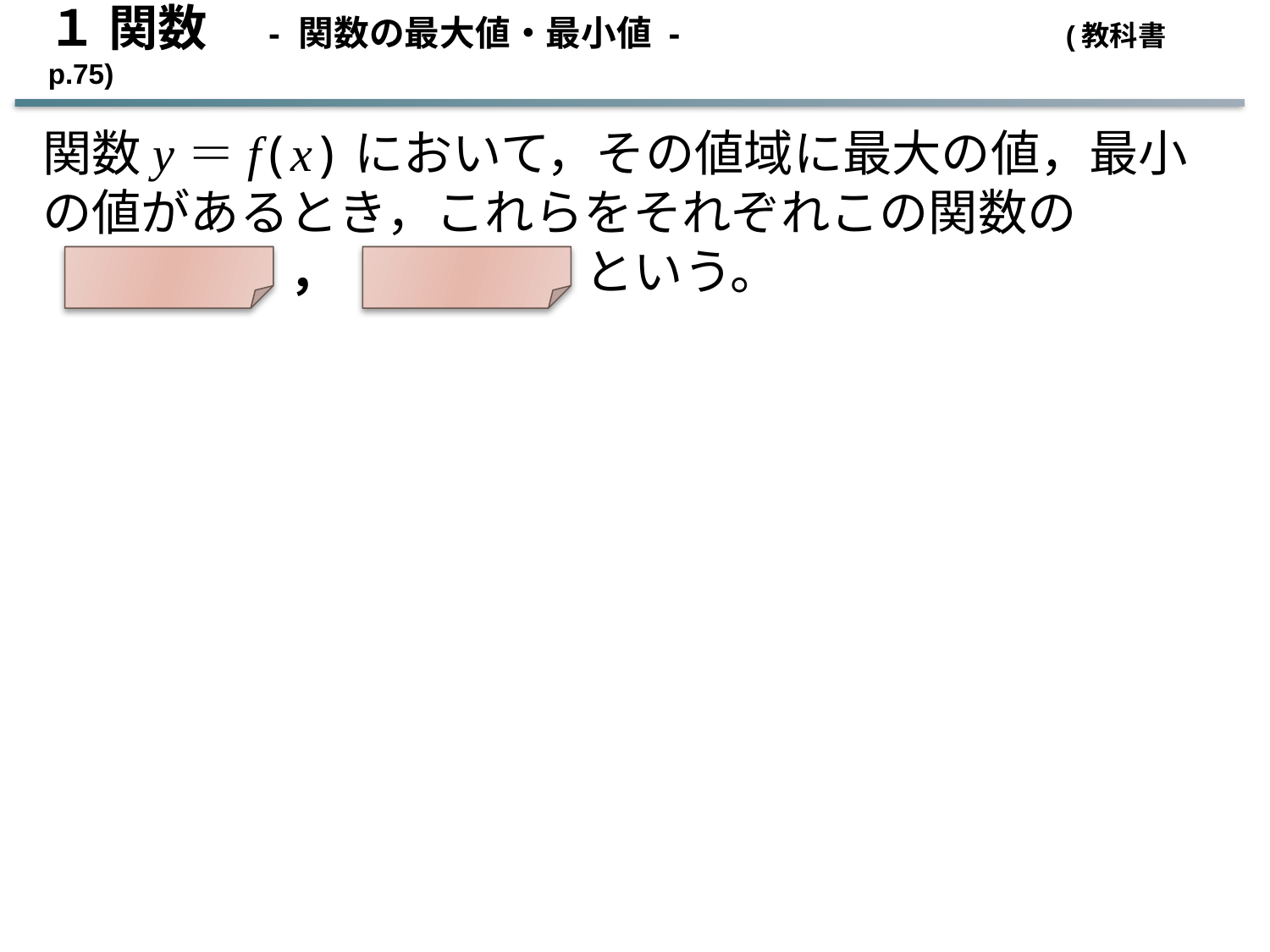

１ 関数　- 関数の最大値・最小値 -                            (教科書 p.75)
関数y＝f(x)において，その値域に最大の値，最小の値があるとき，これらをそれぞれこの関数の
　最大値　，　最小値　という。